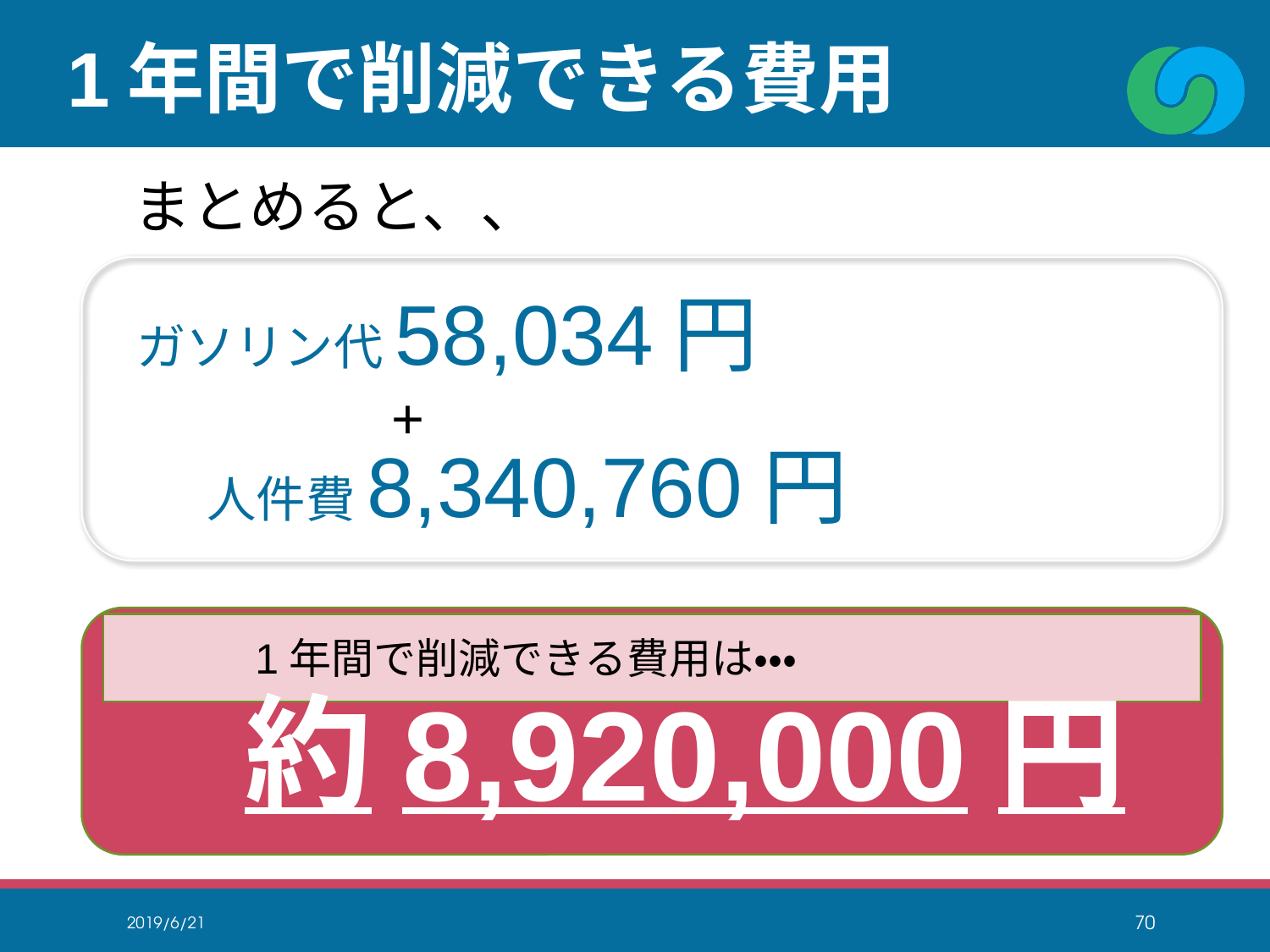

1年間で削減できる費用
まとめると、、

ガソリン代58,034円

　人件費8,340,760円

+

1年間で削減できる費用は・・・
# 約8,920,000円
2019/6/21
70